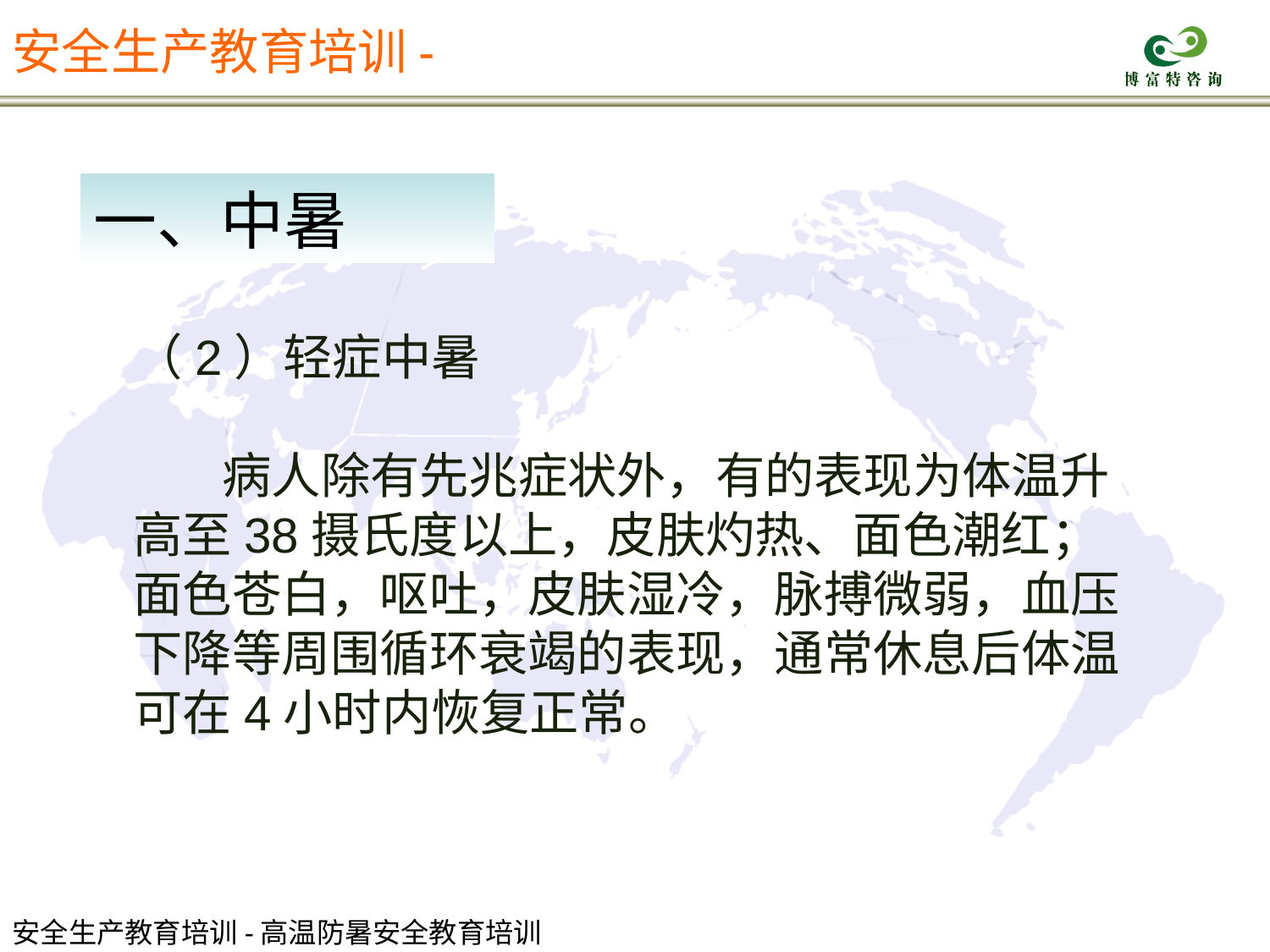

安全生产教育培训-
一、中暑
（2）轻症中暑

       病人除有先兆症状外，有的表现为体温升高至38摄氏度以上，皮肤灼热、面色潮红；面色苍白，呕吐，皮肤湿冷，脉搏微弱，血压下降等周围循环衰竭的表现，通常休息后体温可在4小时内恢复正常。
9
安全生产教育培训-高温防暑安全教育培训